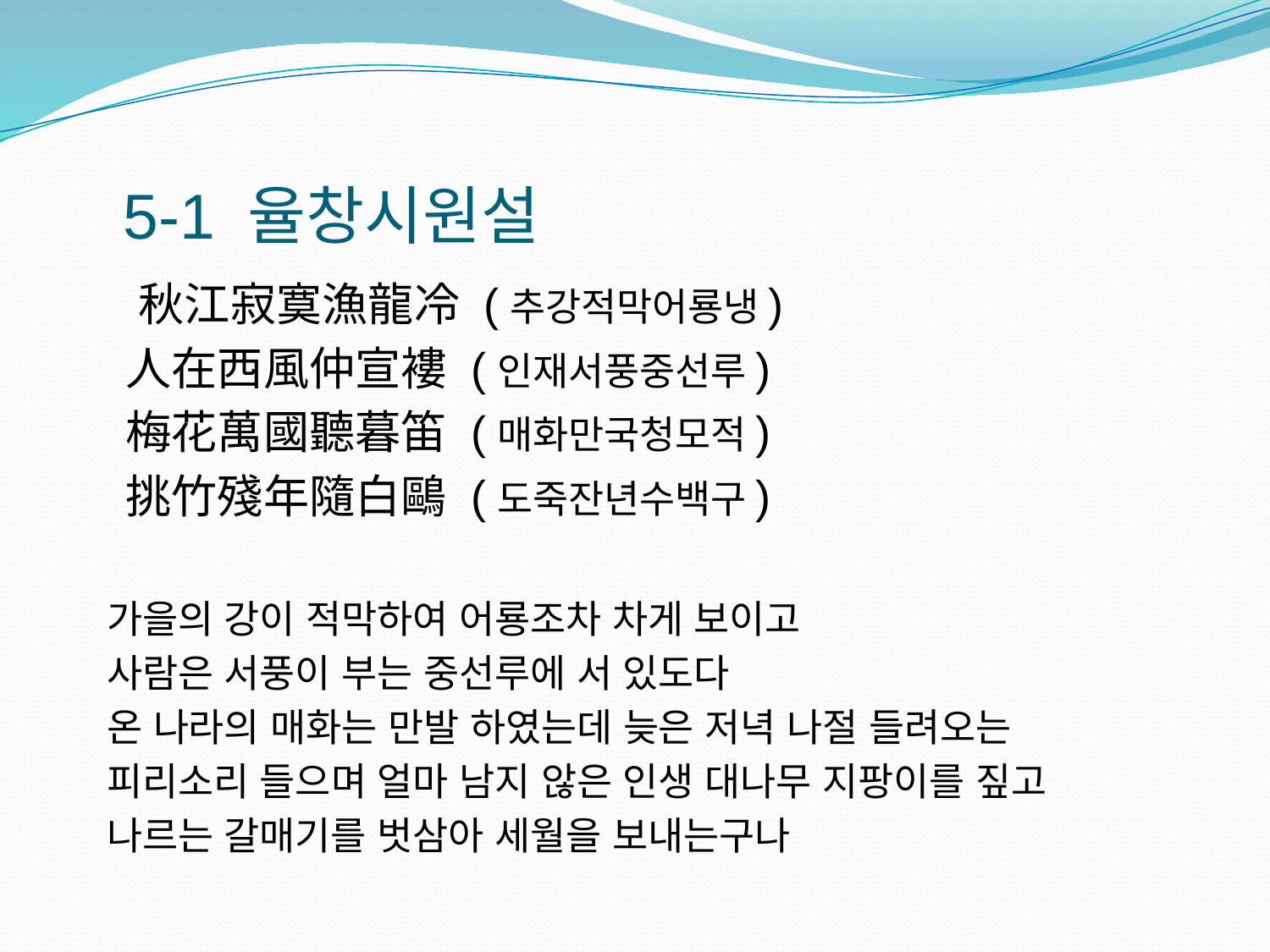

# 5-1 율창시원설
    秋江寂寞漁龍冷 (추강적막어룡냉)
   人在西風仲宣褸 (인재서풍중선루)
   梅花萬國聽暮笛 (매화만국청모적)
   挑竹殘年隨白鷗 (도죽잔년수백구)

  가을의 강이 적막하여 어룡조차 차게 보이고
  사람은 서풍이 부는 중선루에 서 있도다
  온 나라의 매화는 만발 하였는데 늦은 저녁 나절 들려오는
  피리소리 들으며 얼마 남지 않은 인생 대나무 지팡이를 짚고
  나르는 갈매기를 벗삼아 세월을 보내는구나